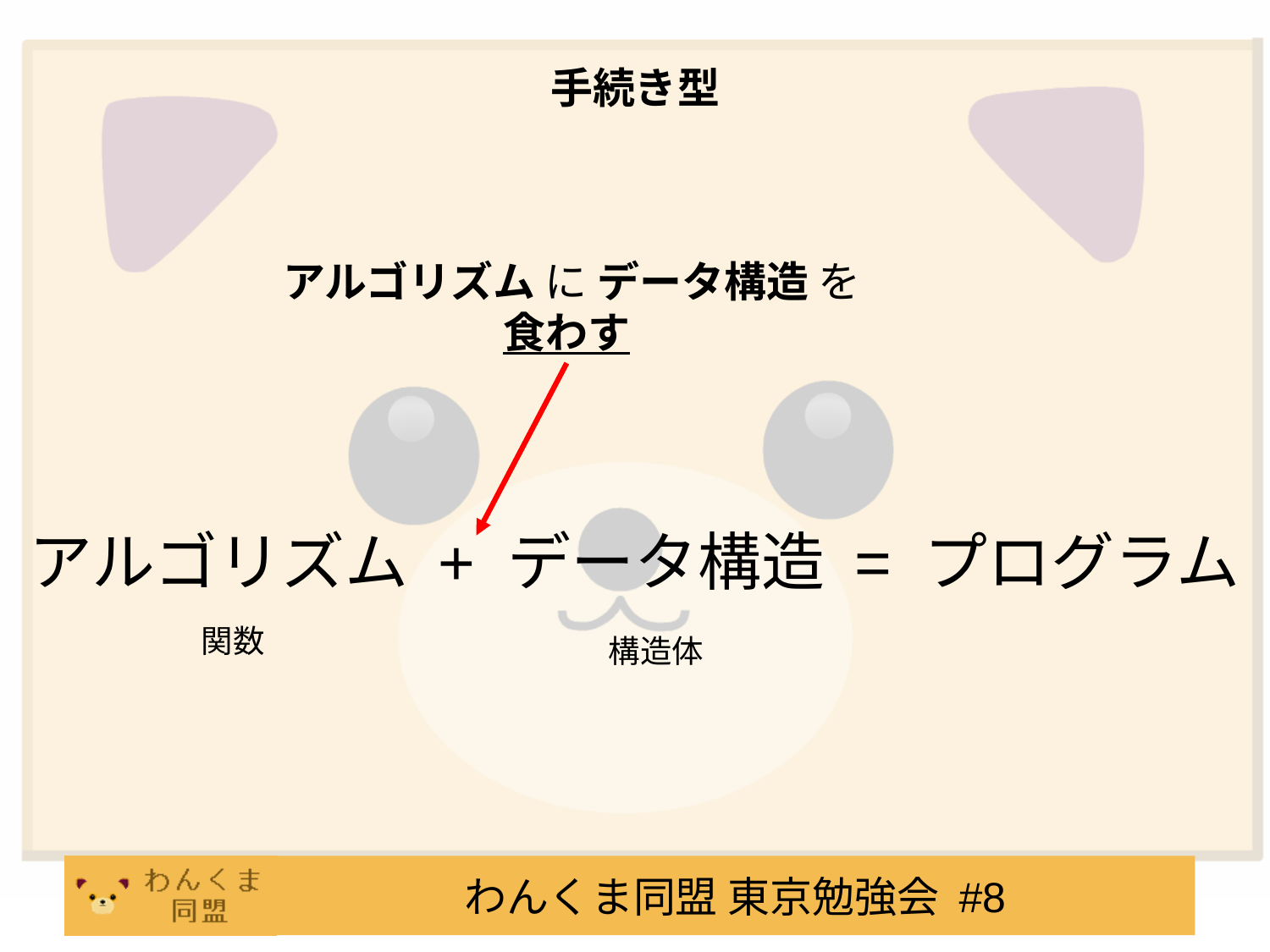

# 手続き型

 アルゴリズム に データ構造 を
食わす
アルゴリズム + データ構造 = プログラム
関数
構造体